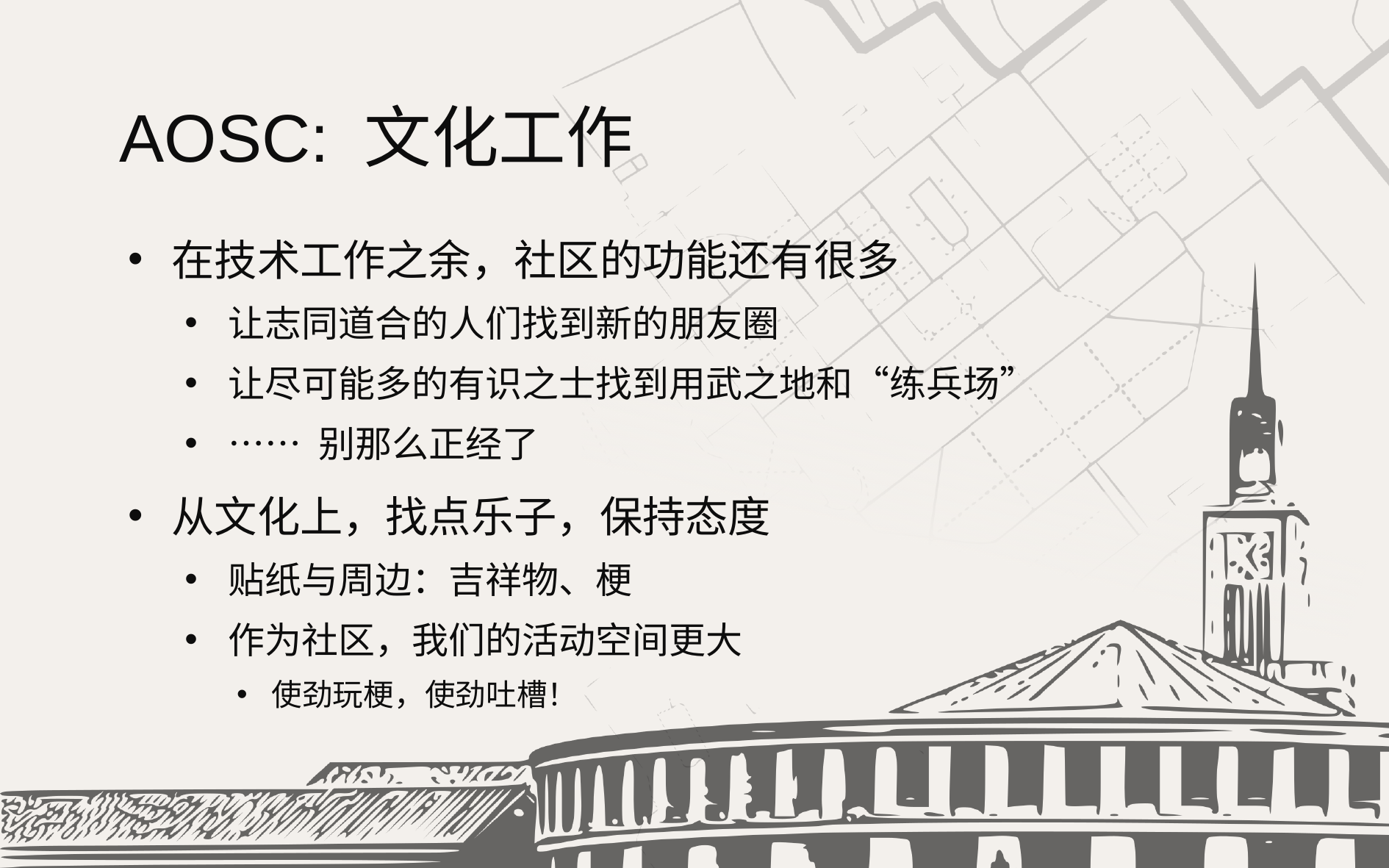

# AOSC: 文化工作
在技术工作之余，社区的功能还有很多
让志同道合的人们找到新的朋友圈
让尽可能多的有识之士找到用武之地和“练兵场”
…… 别那么正经了
从文化上，找点乐子，保持态度
贴纸与周边：吉祥物、梗
作为社区，我们的活动空间更大
使劲玩梗，使劲吐槽！